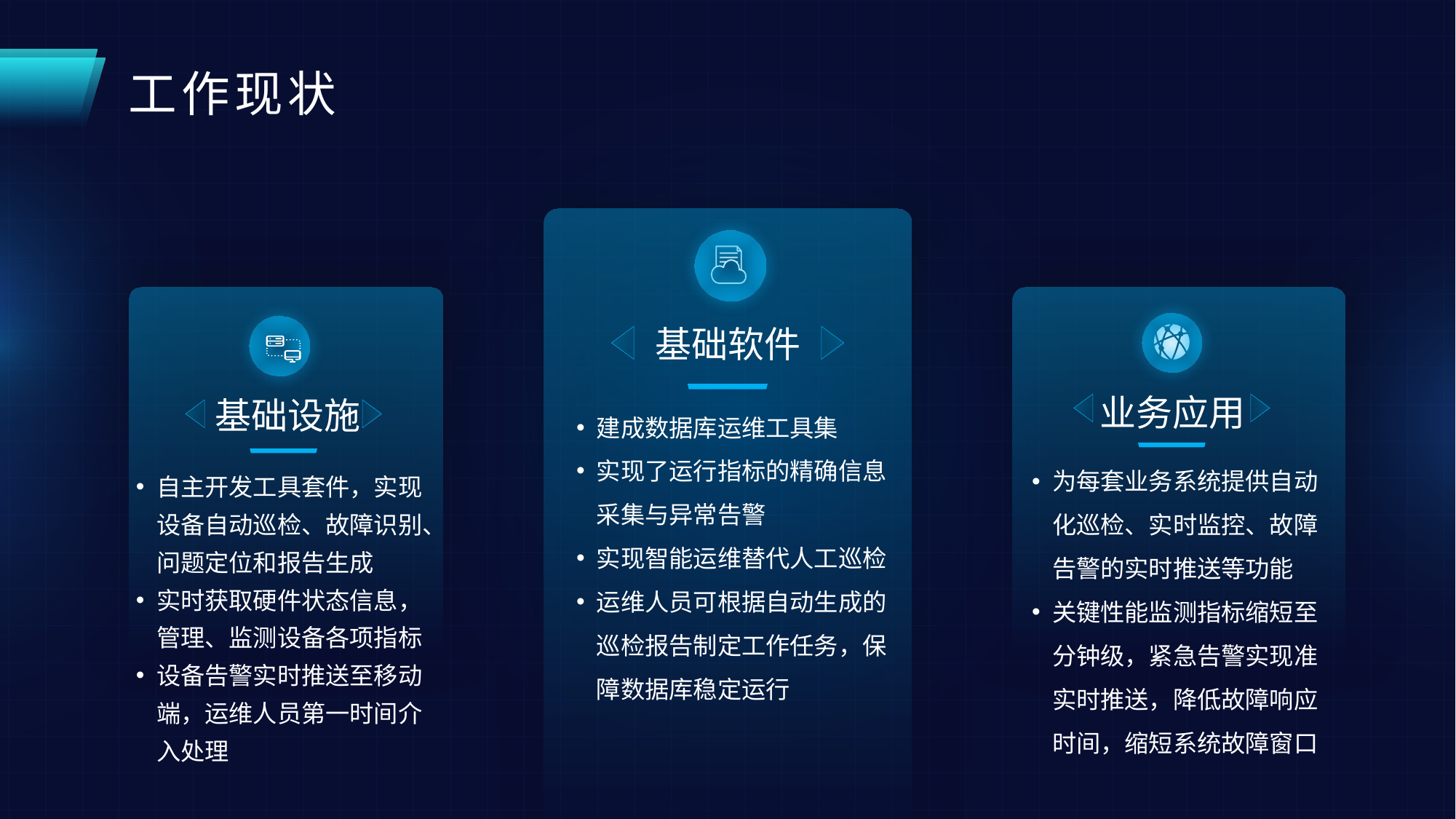

工作现状

基础软件

业务应用
基础设施
建成数据库运维工具集
实现了运行指标的精确信息采集与异常告警
实现智能运维替代人工巡检
运维人员可根据自动生成的巡检报告制定工作任务，保障数据库稳定运行

为每套业务系统提供自动化巡检、实时监控、故障告警的实时推送等功能
关键性能监测指标缩短至分钟级，紧急告警实现准实时推送，降低故障响应时间，缩短系统故障窗口

自主开发工具套件，实现设备自动巡检、故障识别、问题定位和报告生成
实时获取硬件状态信息，管理、监测设备各项指标
设备告警实时推送至移动端，运维人员第一时间介入处理